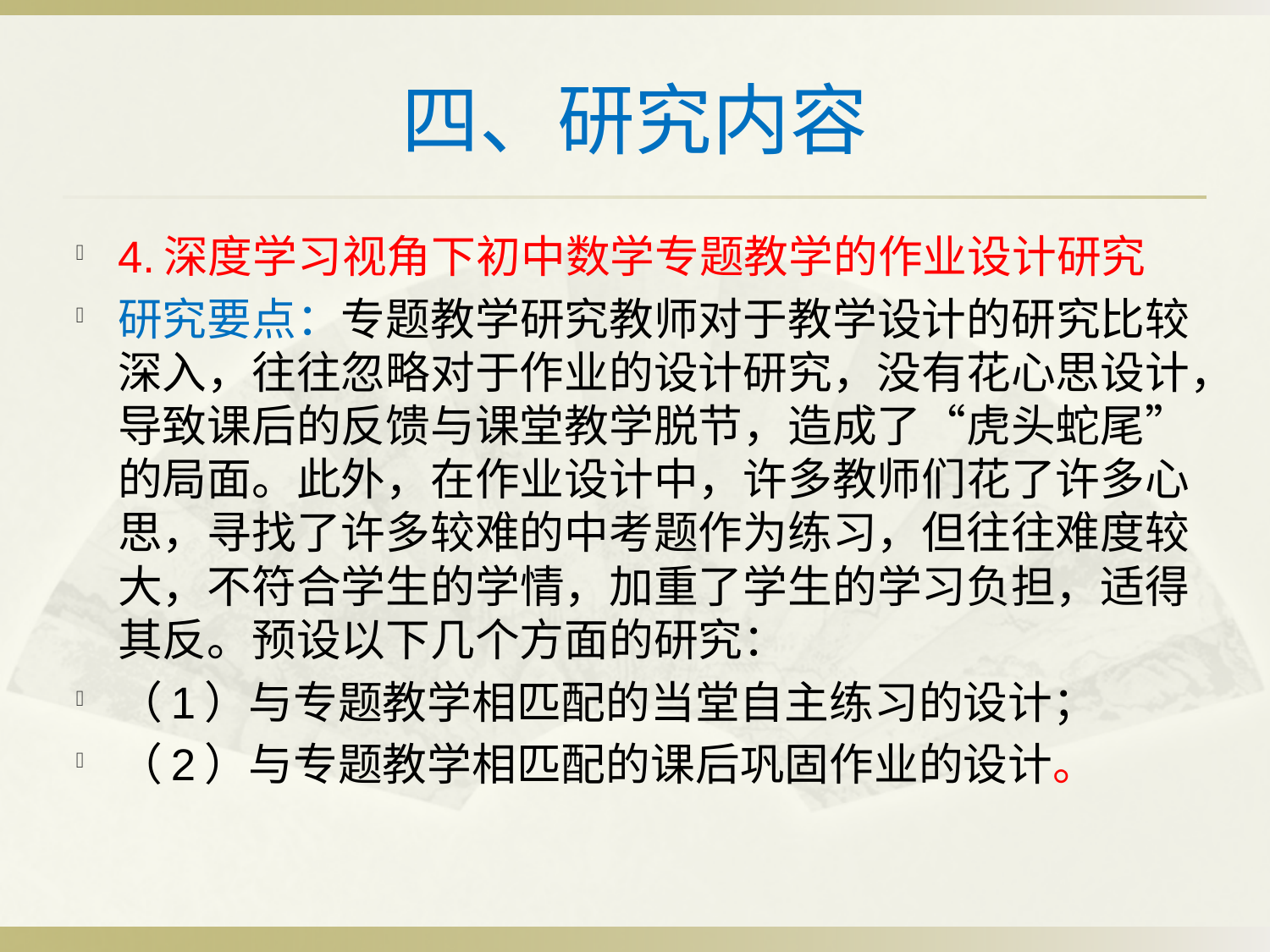

# 四、研究内容
4.深度学习视角下初中数学专题教学的作业设计研究
研究要点：专题教学研究教师对于教学设计的研究比较深入，往往忽略对于作业的设计研究，没有花心思设计，导致课后的反馈与课堂教学脱节，造成了“虎头蛇尾”的局面。此外，在作业设计中，许多教师们花了许多心思，寻找了许多较难的中考题作为练习，但往往难度较大，不符合学生的学情，加重了学生的学习负担，适得其反。预设以下几个方面的研究：
（1）与专题教学相匹配的当堂自主练习的设计；
（2）与专题教学相匹配的课后巩固作业的设计。